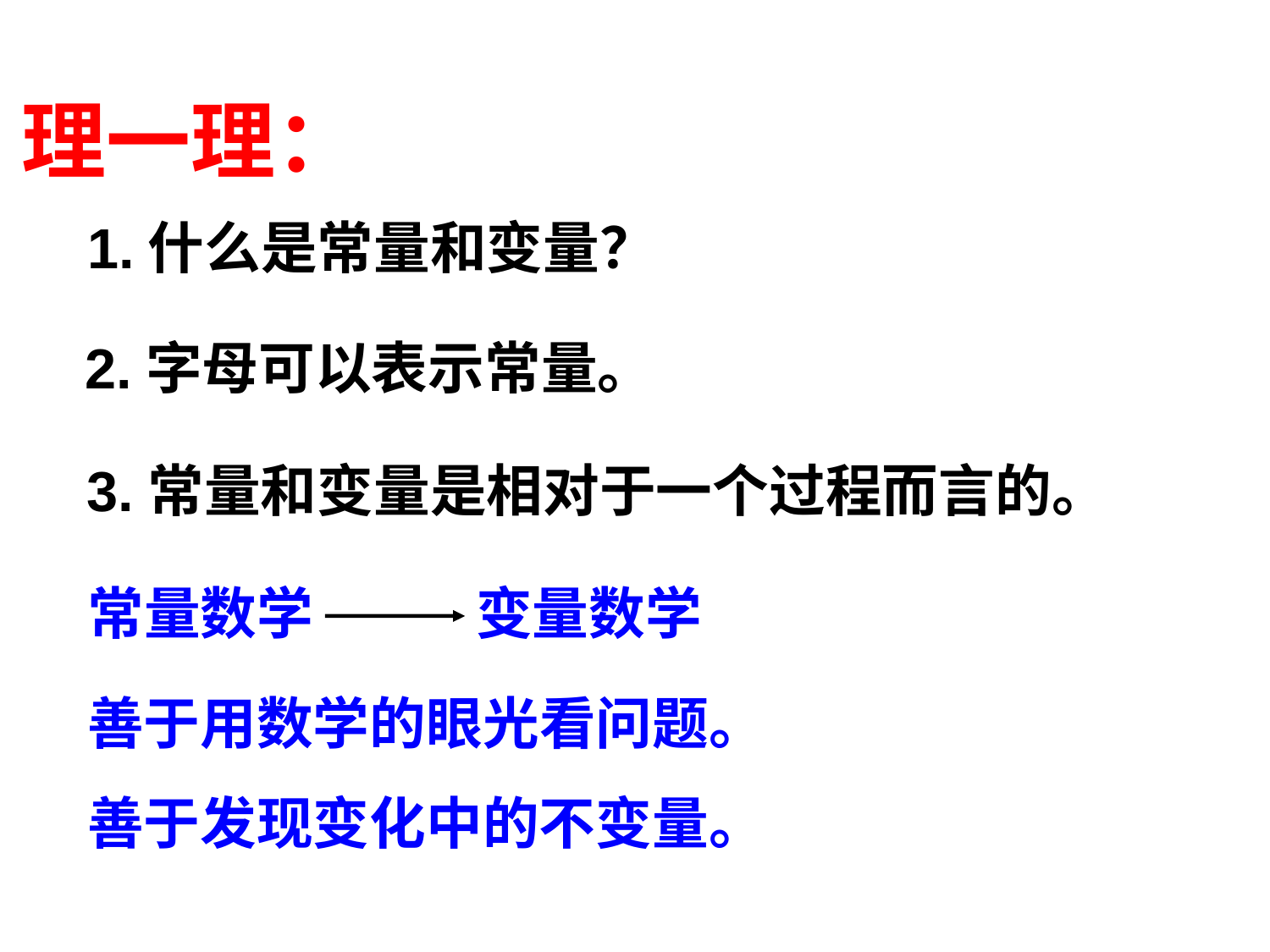

理一理：
1.什么是常量和变量？
2.字母可以表示常量。
3.常量和变量是相对于一个过程而言的。
常量数学
变量数学

善于用数学的眼光看问题。
善于发现变化中的不变量。